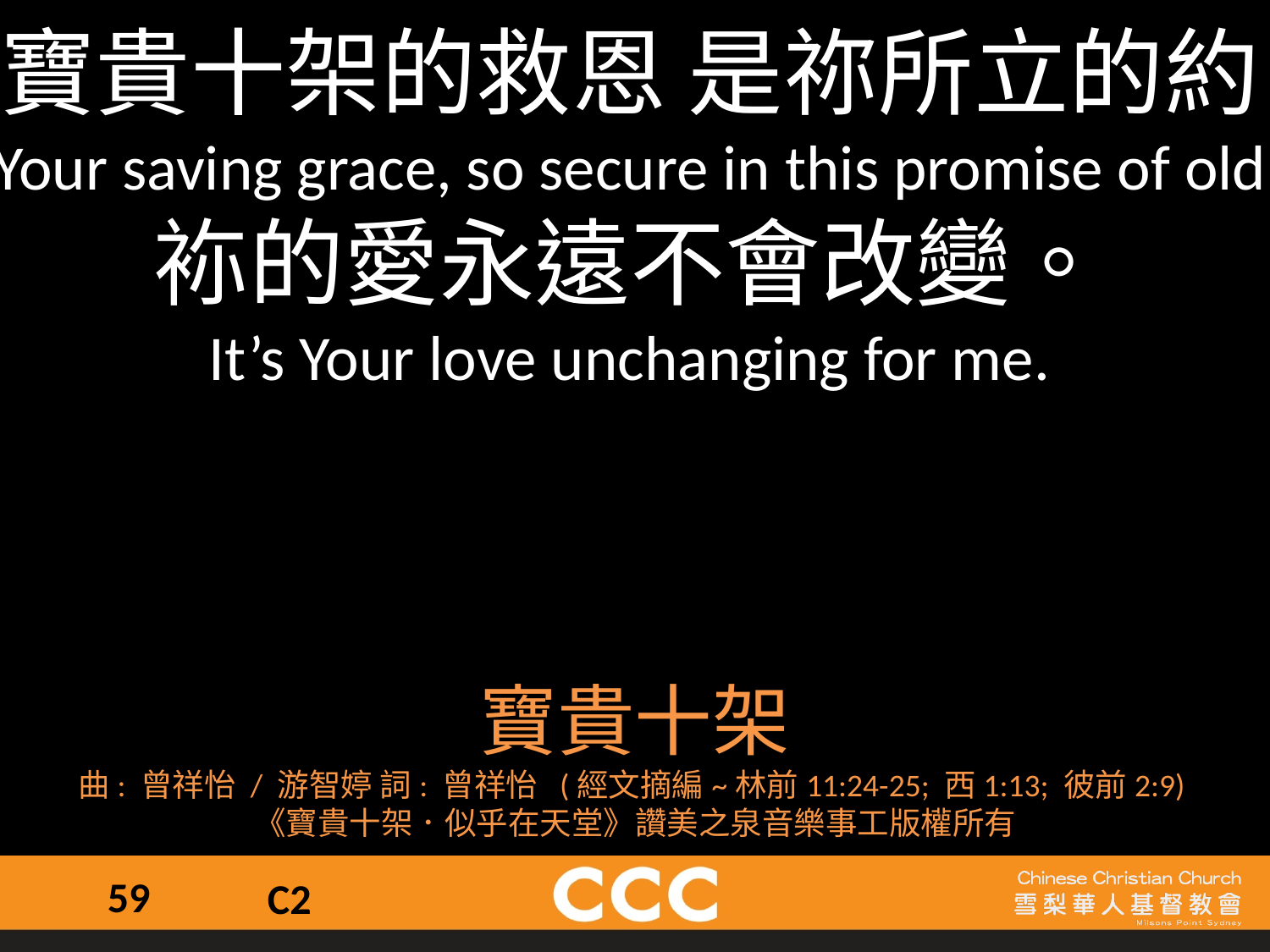

寶貴十架的救恩 是祢所立的約
Your saving grace, so secure in this promise of old
袮的愛永遠不會改變。
It’s Your love unchanging for me.
寶貴十架
曲: 曾祥怡 / 游智婷 詞: 曾祥怡  (經文摘編~林前11:24-25; 西1:13; 彼前2:9)
《寶貴十架．似乎在天堂》讚美之泉音樂事工版權所有

59
C2